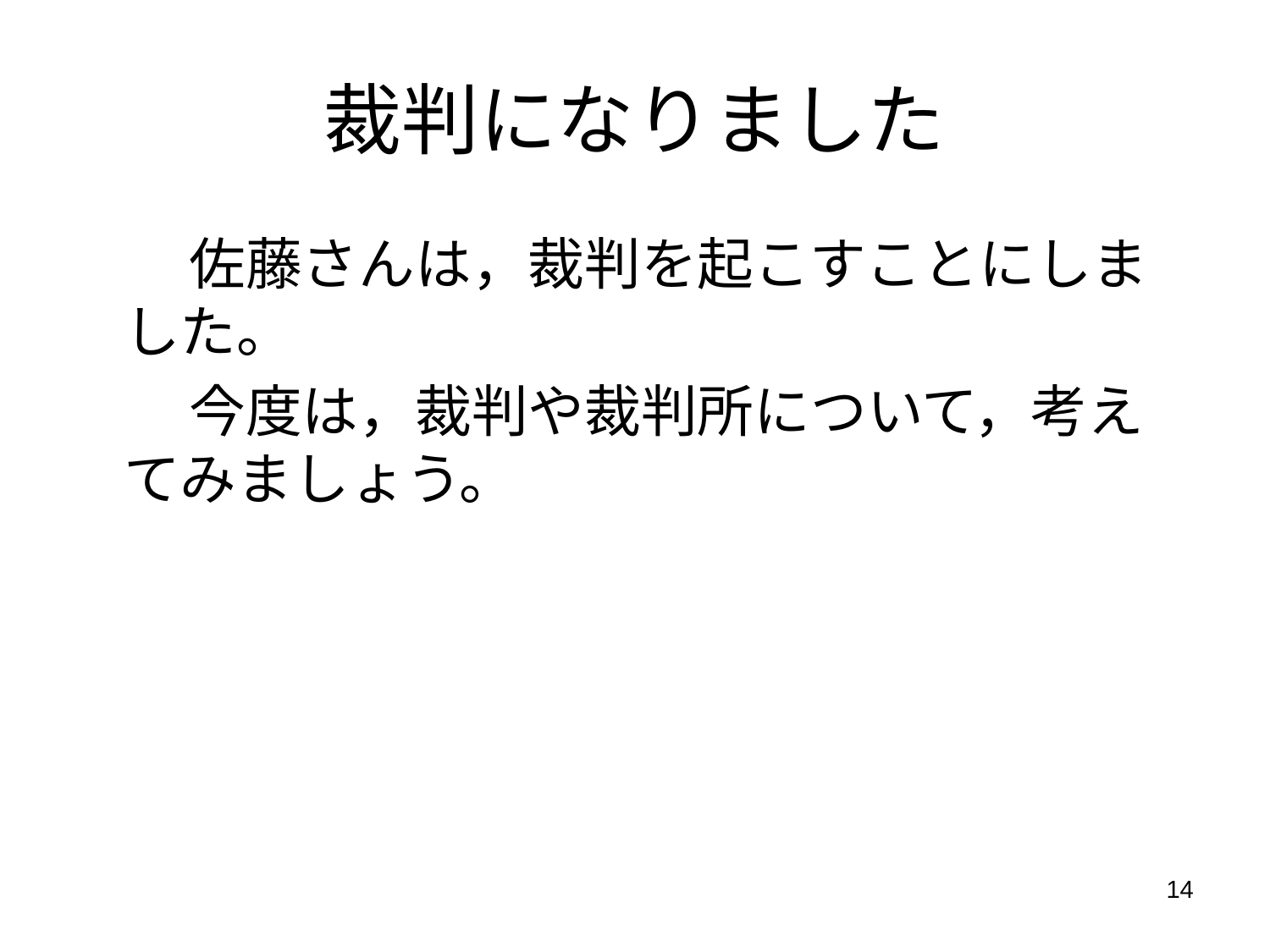

# 裁判になりました
　　佐藤さんは，裁判を起こすことにしました。
　　今度は，裁判や裁判所について，考えてみましょう。
14